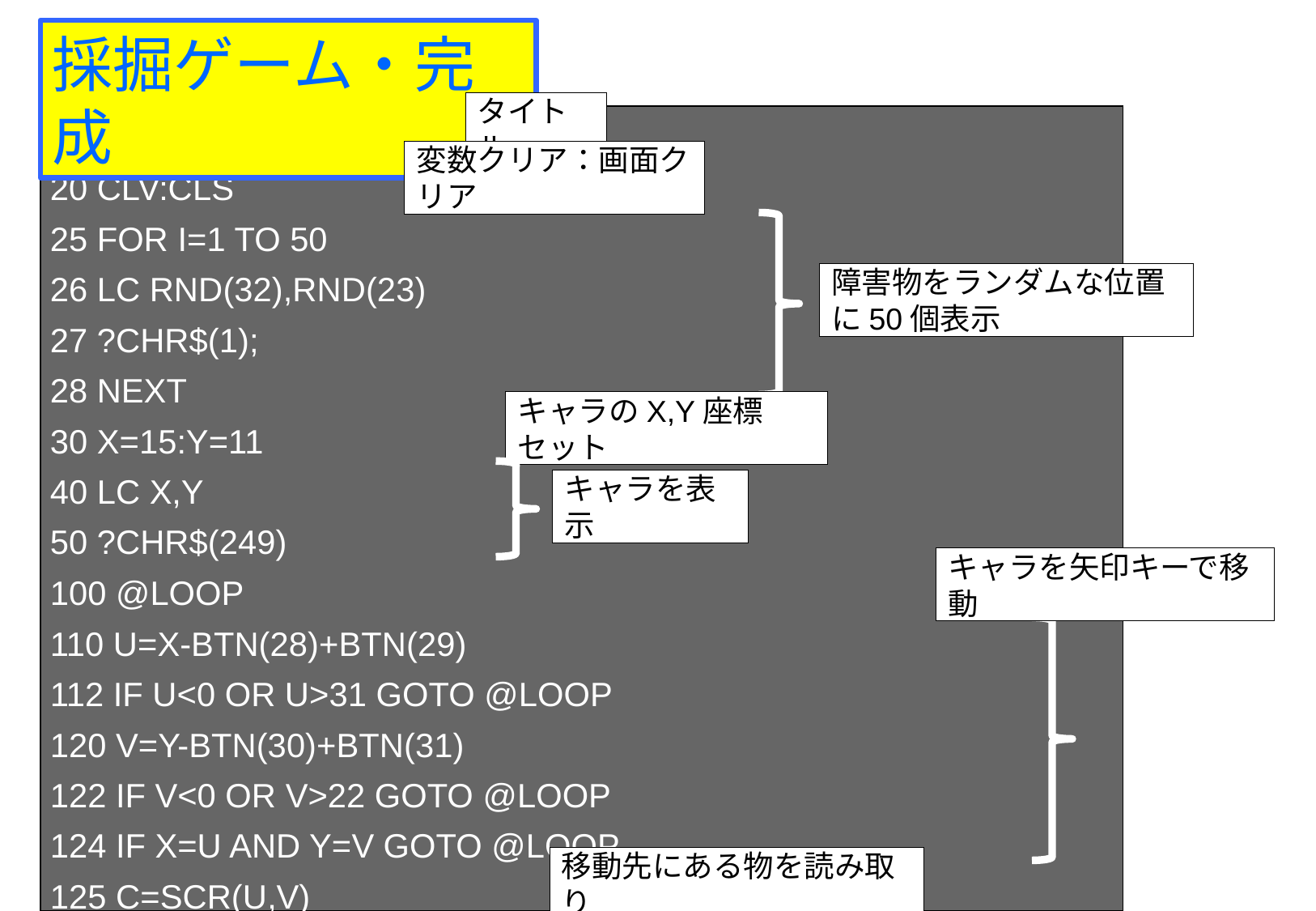

採掘ゲーム・完成
10 '*MINING
20 CLV:CLS
25 FOR I=1 TO 50
26 LC RND(32),RND(23)
27 ?CHR$(1);
28 NEXT
30 X=15:Y=11
40 LC X,Y
50 ?CHR$(249)
100 @LOOP
110 U=X-BTN(28)+BTN(29)
112 IF U<0 OR U>31 GOTO @LOOP
120 V=Y-BTN(30)+BTN(31)
122 IF V<0 OR V>22 GOTO @LOOP
124 IF X=U AND Y=V GOTO @LOOP
125 C=SCR(U,V)
タイトル
変数クリア：画面クリア

障害物をランダムな位置に50個表示
キャラのX,Y座標セット

キャラを表示
キャラを矢印キーで移動

移動先にある物を読み取り